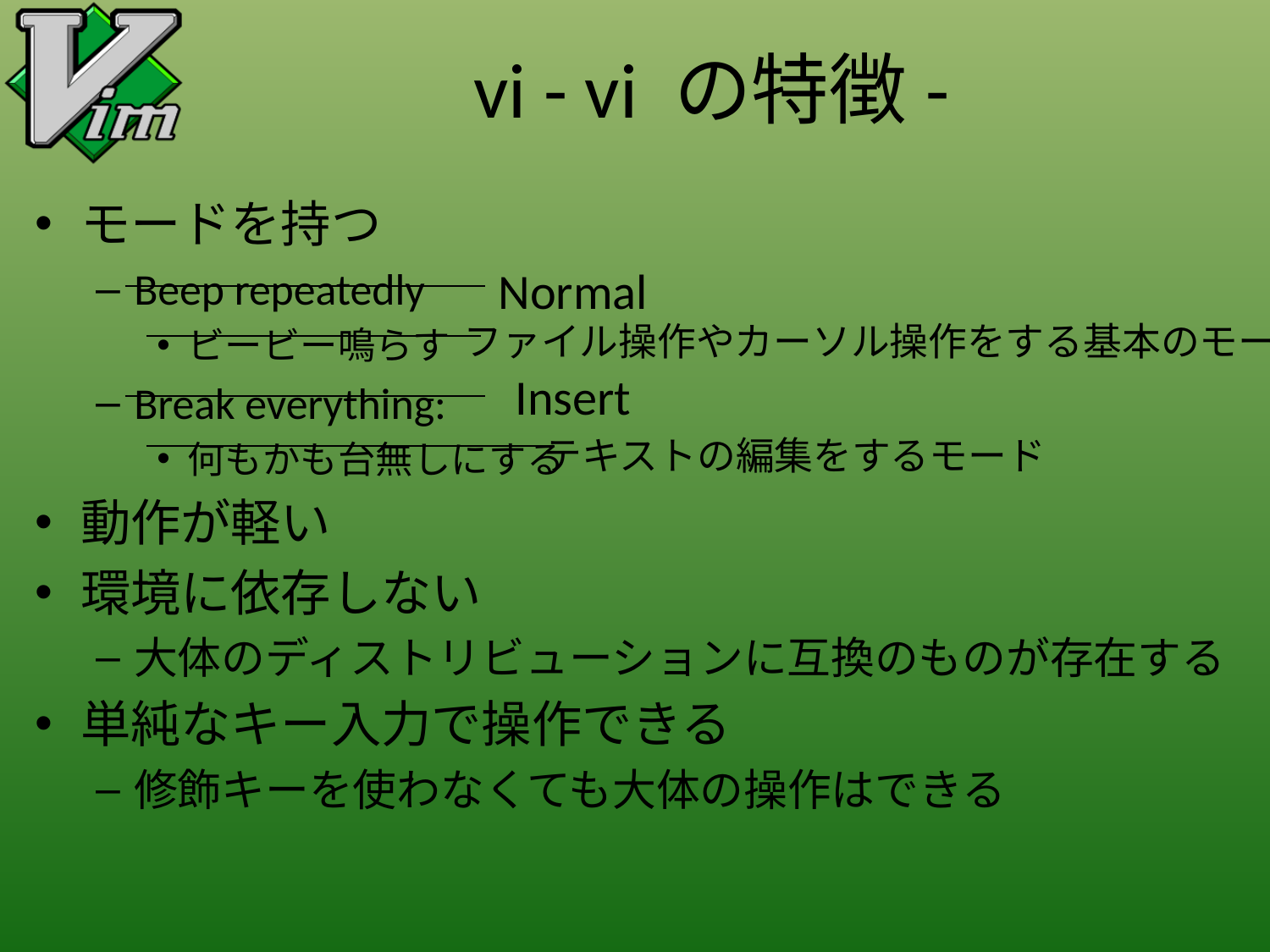

# vi - vi の特徴-
モードを持つ
Beep repeatedly
ビービー鳴らす
Break everything:
何もかも台無しにする
動作が軽い
環境に依存しない
大体のディストリビューションに互換のものが存在する
単純なキー入力で操作できる
修飾キーを使わなくても大体の操作はできる

Normal
ファイル操作やカーソル操作をする基本のモード
Insert
テキストの編集をするモード